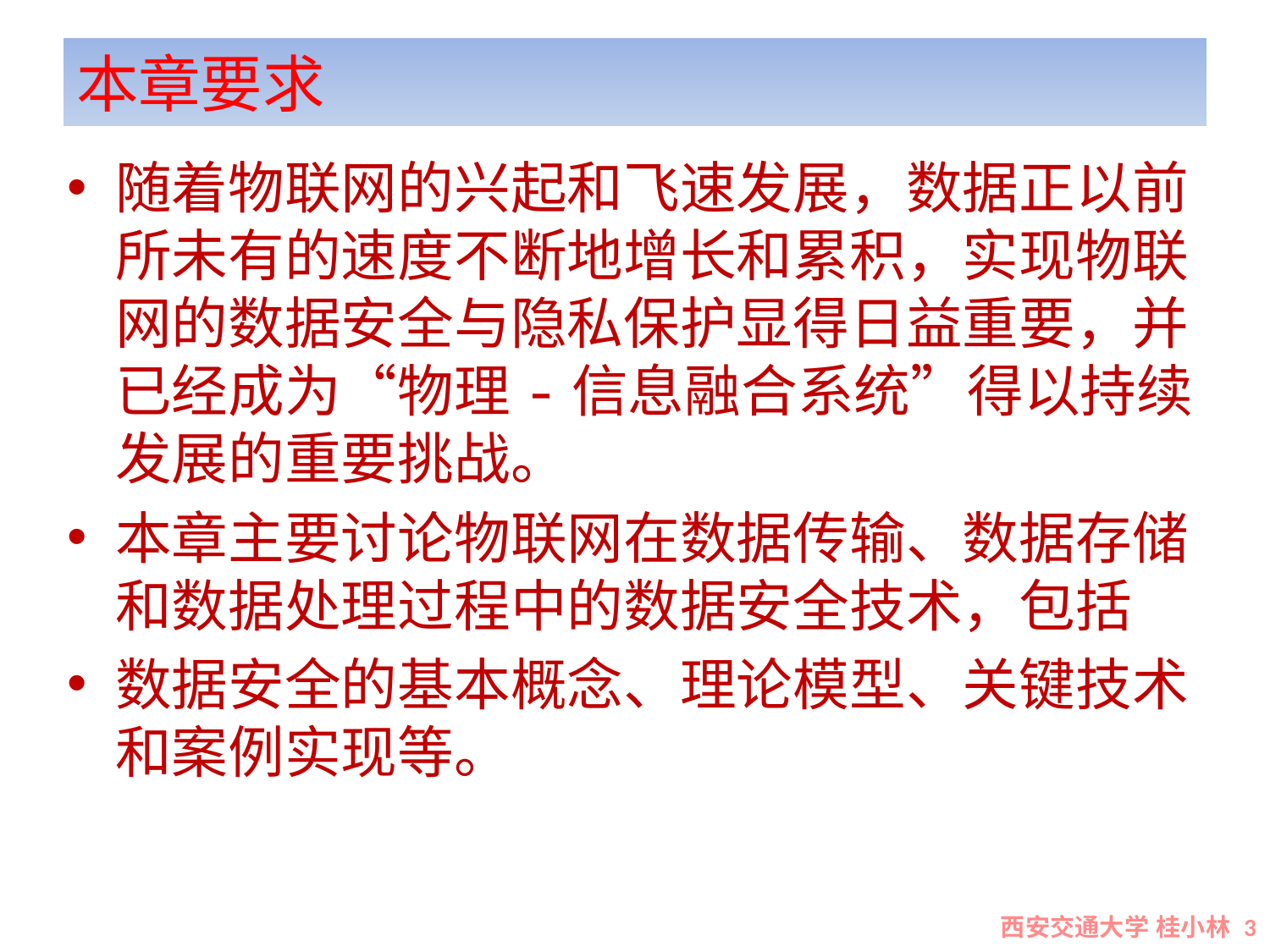

# 本章要求
随着物联网的兴起和飞速发展，数据正以前所未有的速度不断地增长和累积，实现物联网的数据安全与隐私保护显得日益重要，并已经成为“物理-信息融合系统”得以持续发展的重要挑战。
本章主要讨论物联网在数据传输、数据存储和数据处理过程中的数据安全技术，包括
数据安全的基本概念、理论模型、关键技术和案例实现等。
西安交通大学 桂小林 3